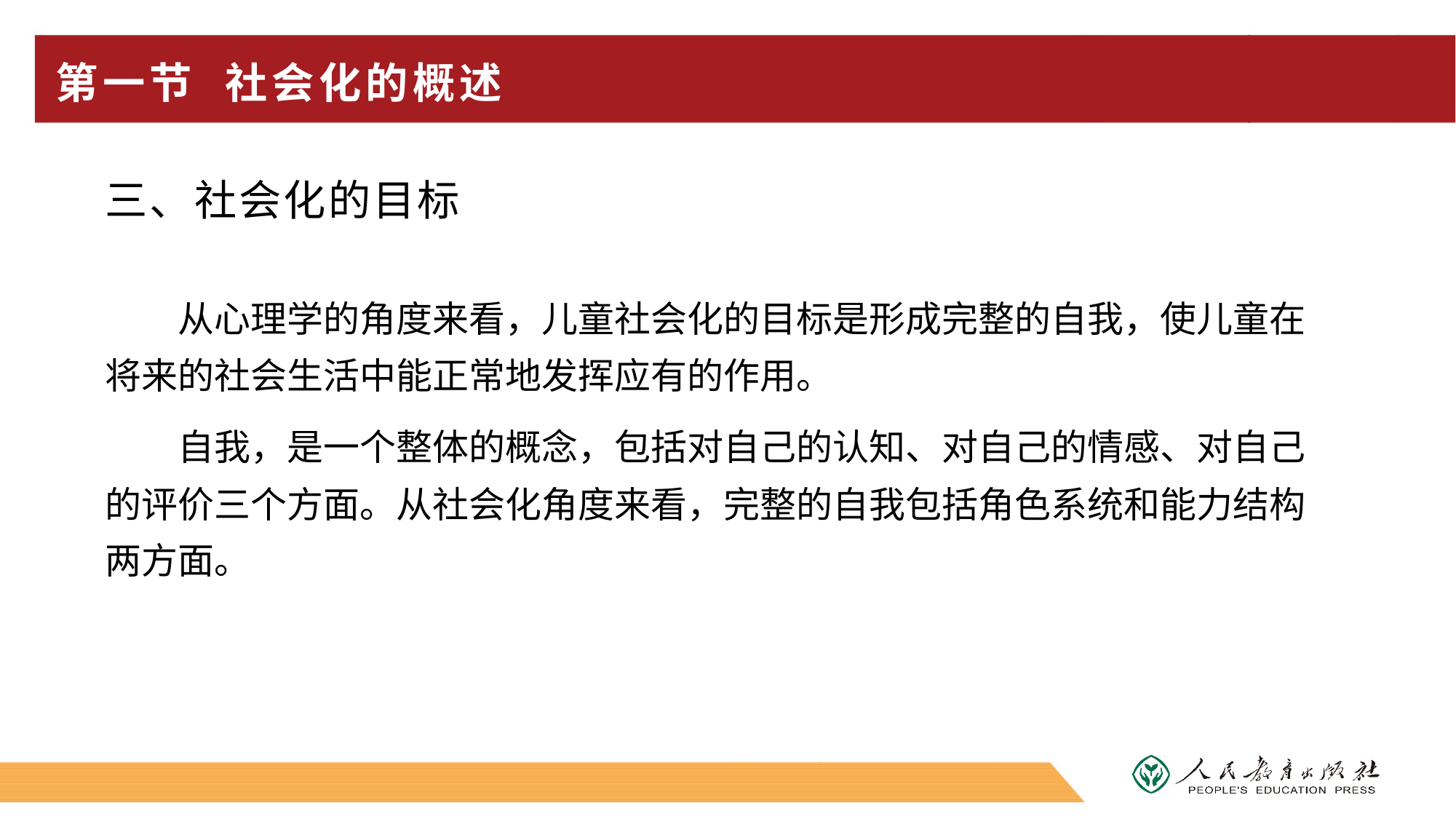

# 第一节  社会化的概述
三、社会化的目标
从心理学的角度来看，儿童社会化的目标是形成完整的自我，使儿童在将来的社会生活中能正常地发挥应有的作用。
自我，是一个整体的概念，包括对自己的认知、对自己的情感、对自己的评价三个方面。从社会化角度来看，完整的自我包括角色系统和能力结构两方面。